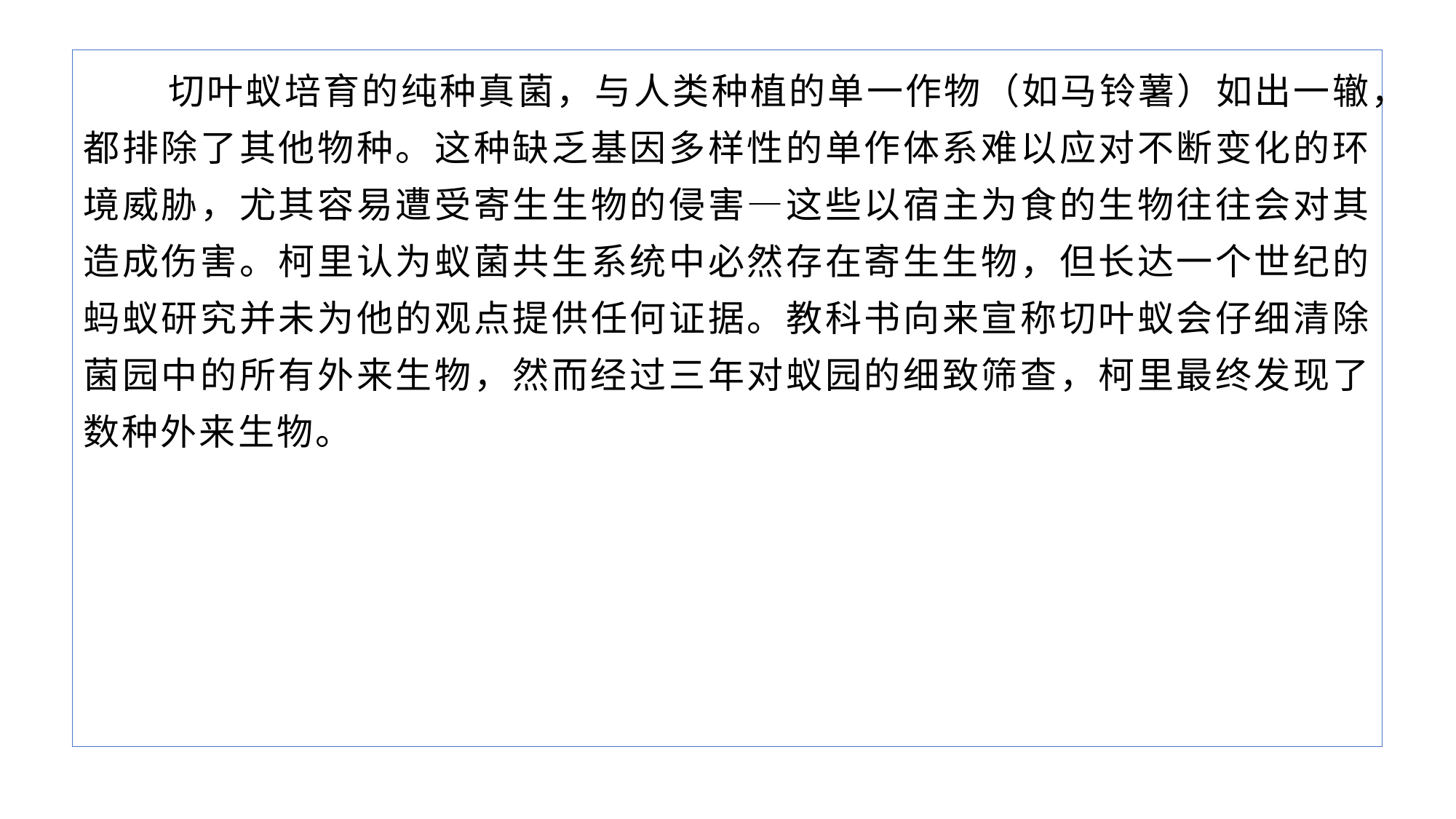

切叶蚁培育的纯种真菌，与人类种植的单一作物（如马铃薯）如出一辙，都排除了其他物种。这种缺乏基因多样性的单作体系难以应对不断变化的环境威胁，尤其容易遭受寄生生物的侵害—这些以宿主为食的生物往往会对其造成伤害。柯里认为蚁菌共生系统中必然存在寄生生物，但长达一个世纪的蚂蚁研究并未为他的观点提供任何证据。教科书向来宣称切叶蚁会仔细清除菌园中的所有外来生物，然而经过三年对蚁园的细致筛查，柯里最终发现了数种外来生物。